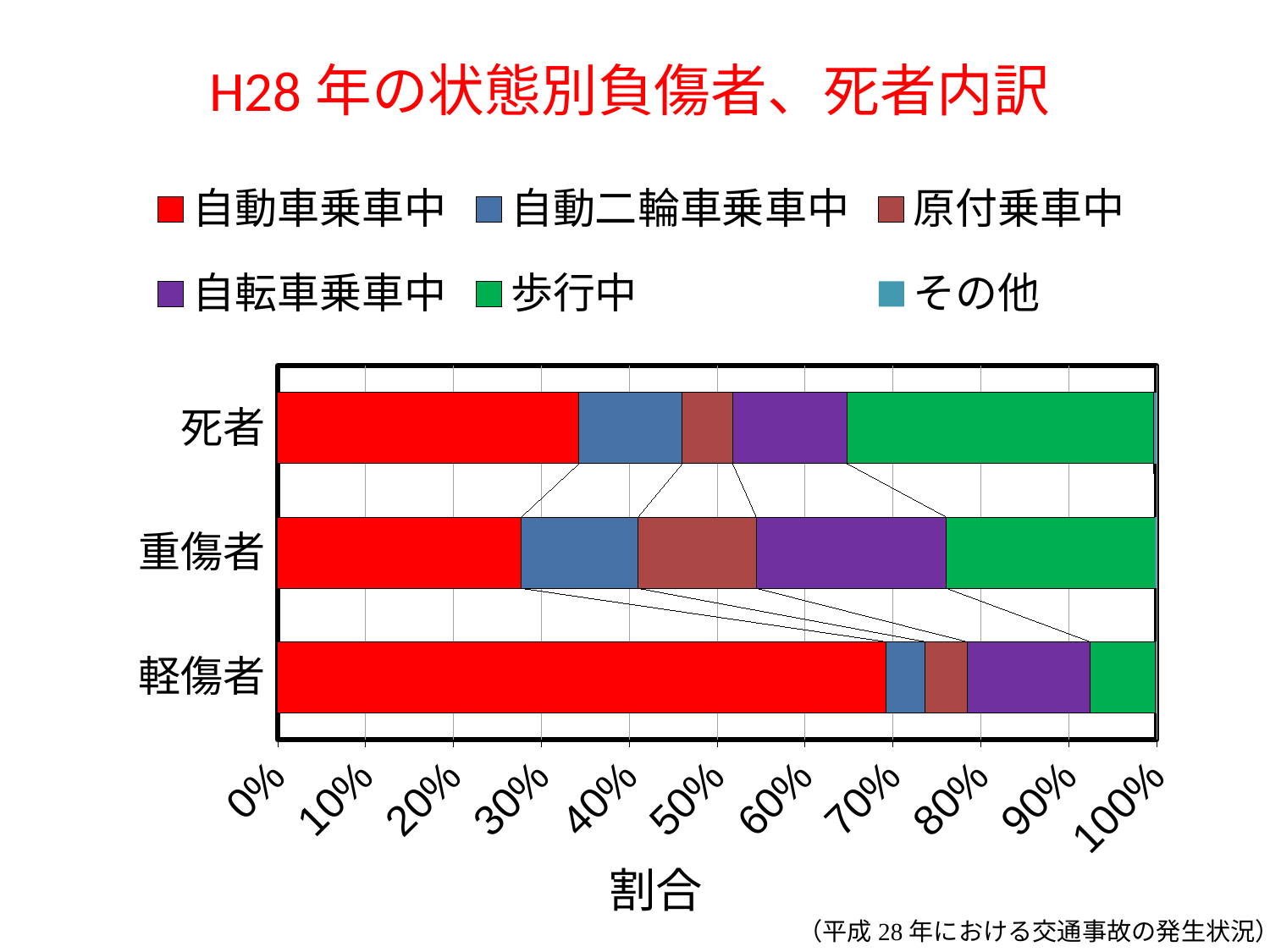

# H28年の状態別負傷者、死者内訳

### Chart

| Category | 自動車乗車中 | 自動二輪車乗車中 | 原付乗車中 | 自転車乗車中 | 歩行中 | その他 |
|---|---|---|---|---|---|---|
| 軽傷者 | 402402.0 | 26141.0 | 27628.0 | 81468.0 | 43176.0 | 682.0 |
| 重傷者 | 10348.0 | 4965.0 | 5041.0 | 8078.0 | 8856.0 | 68.0 |
| 死者 | 1338.0 | 460.0 | 224.0 | 509.0 | 1361.0 | 12.0 |
（平成28年における交通事故の発生状況）